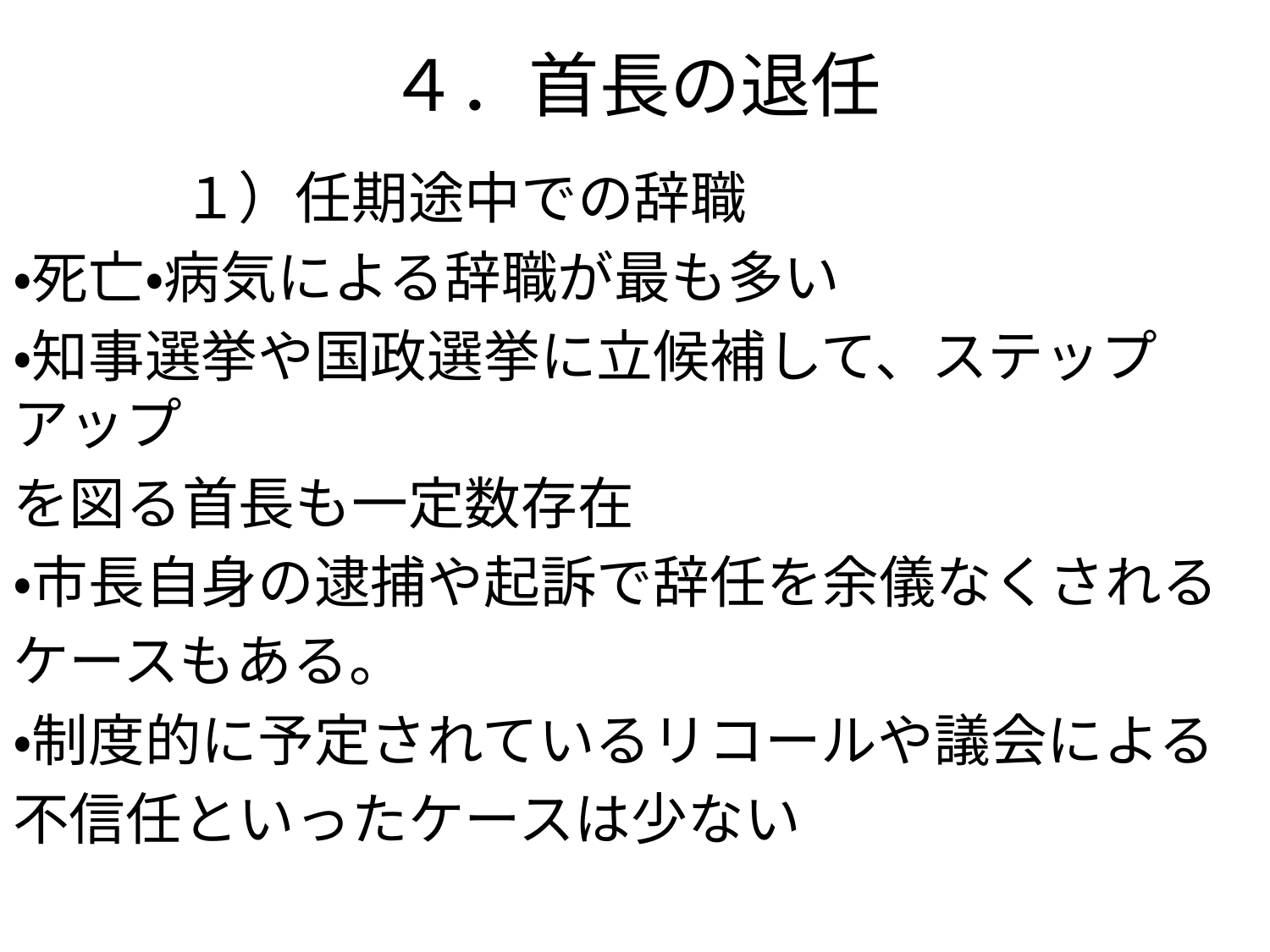

# ４．首長の退任
　　　１）任期途中での辞職
・死亡・病気による辞職が最も多い
・知事選挙や国政選挙に立候補して、ステップアップ
を図る首長も一定数存在
・市長自身の逮捕や起訴で辞任を余儀なくされる
ケースもある。
・制度的に予定されているリコールや議会による
不信任といったケースは少ない